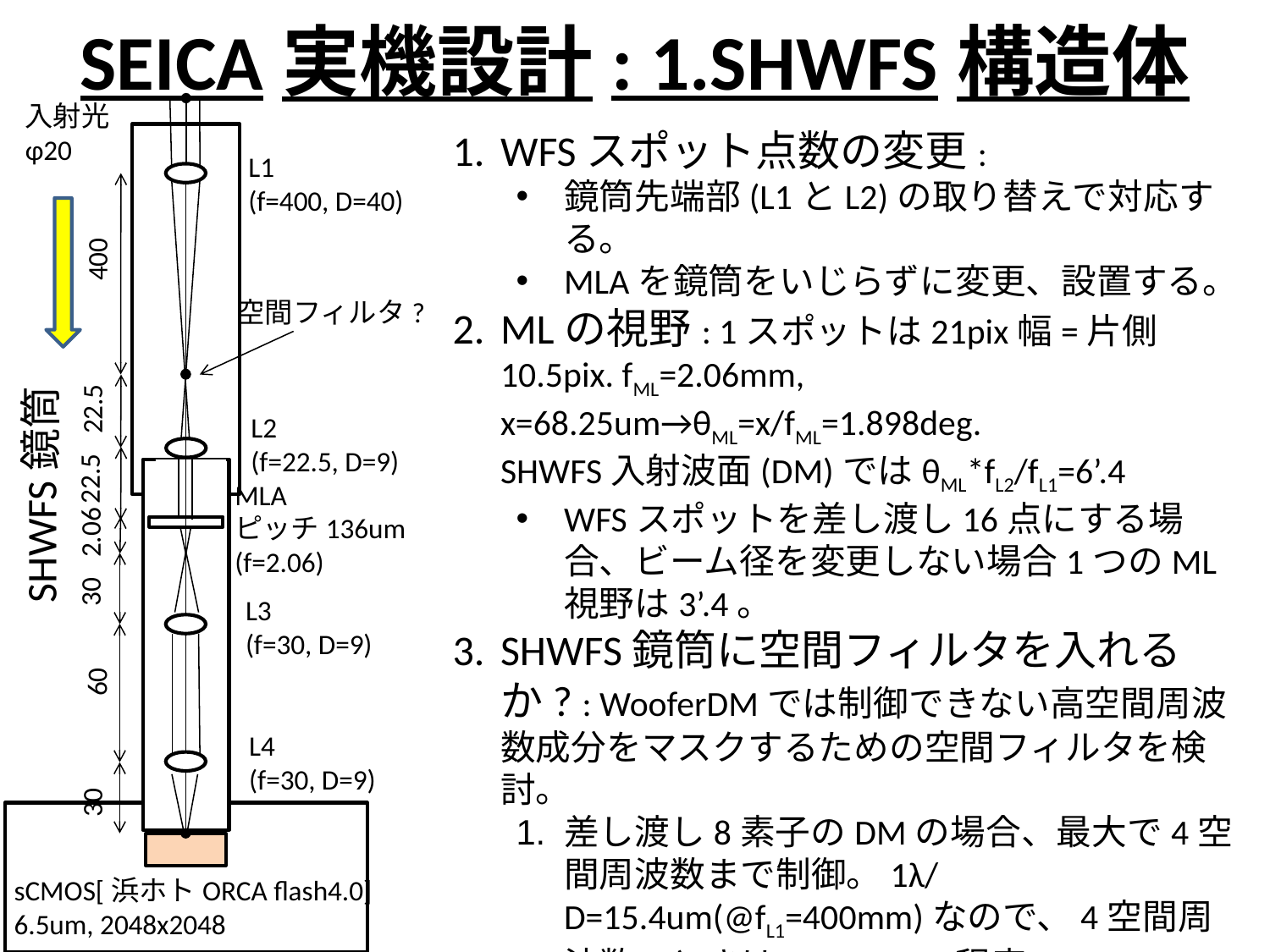

# SEICA実機設計: 1.SHWFS構造体
入射光
φ20
WFSスポット点数の変更:
鏡筒先端部(L1とL2)の取り替えで対応する。
MLAを鏡筒をいじらずに変更、設置する。
MLの視野: 1スポットは21pix幅=片側10.5pix. fML=2.06mm, x=68.25um→θML=x/fML=1.898deg.　　　　SHWFS入射波面(DM)ではθML*fL2/fL1=6’.4
WFSスポットを差し渡し16点にする場合、ビーム径を変更しない場合1つのML視野は3’.4。
SHWFS鏡筒に空間フィルタを入れるか? : WooferDMでは制御できない高空間周波数成分をマスクするための空間フィルタを検討。
差し渡し8素子のDMの場合、最大で4空間周波数まで制御。1λ/D=15.4um(@fL1=400mm)なので、4空間周波数のときは、Φ123um程度。
1’’のtip/tilt成分が乗る場合、空間フィルタ面では2mmのズレになる。空間フィルタを機能させるためには　0’’.01精度のtip/tilt制御が必要である。
L1
(f=400, D=40)

400

空間フィルタ?
22.5
L2
(f=22.5, D=9)

22.5

SHWFS鏡筒
MLA
ピッチ136um
(f=2.06)
2.06

30

L3
(f=30, D=9)

60

L4
(f=30, D=9)

30

sCMOS[浜ホトORCA flash4.0]
6.5um, 2048x2048